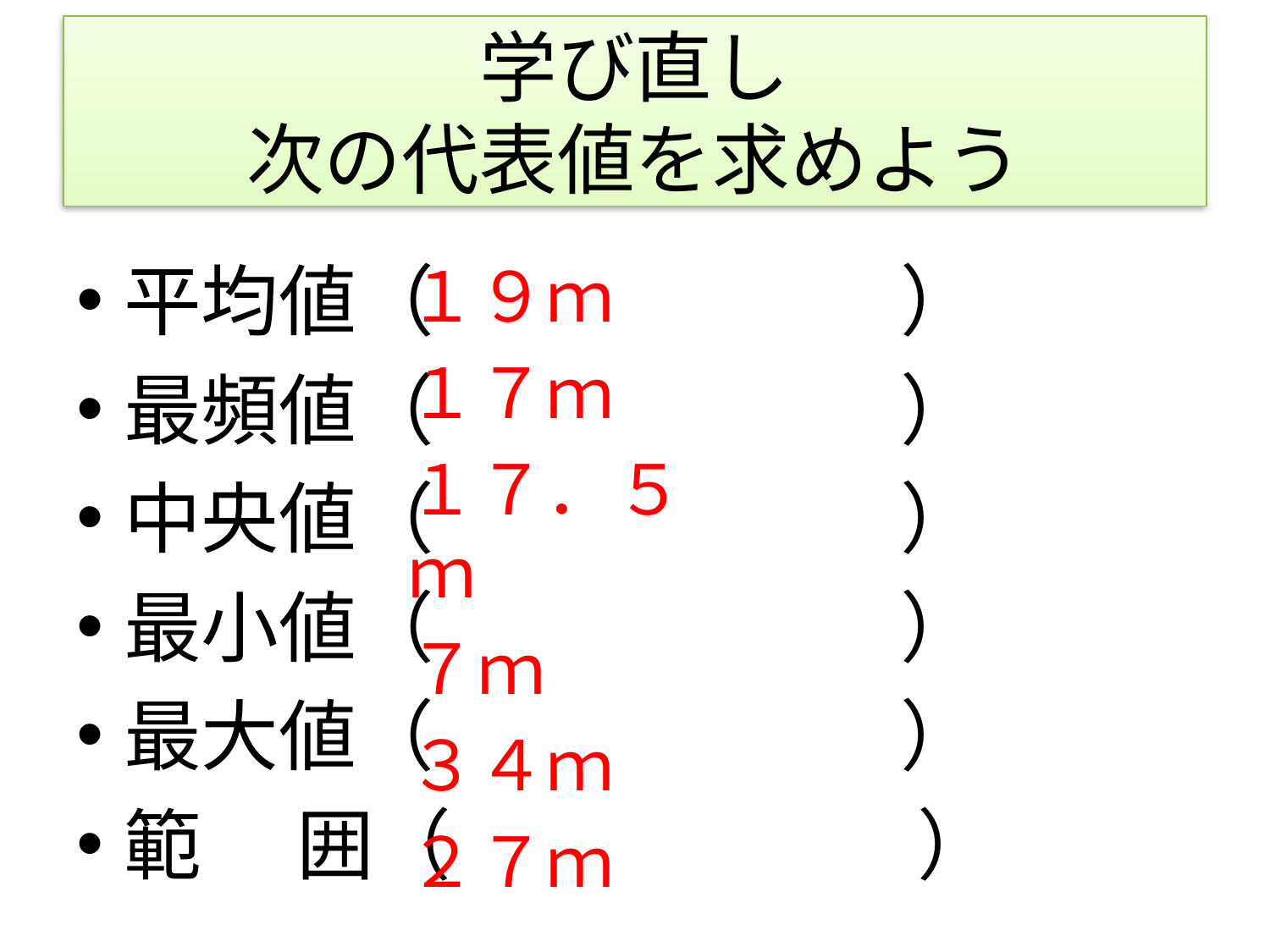

# 学び直し 次の代表値を求めよう
平均値（　　　　　　）
最頻値（　　　　　　）
中央値（　　　　　　）
最小値（　　　　　　）
最大値（　　　　　　）
範　 囲（　　　　　　）
１９ｍ
１７ｍ
１７．５ｍ
７ｍ
３４ｍ
２７ｍ